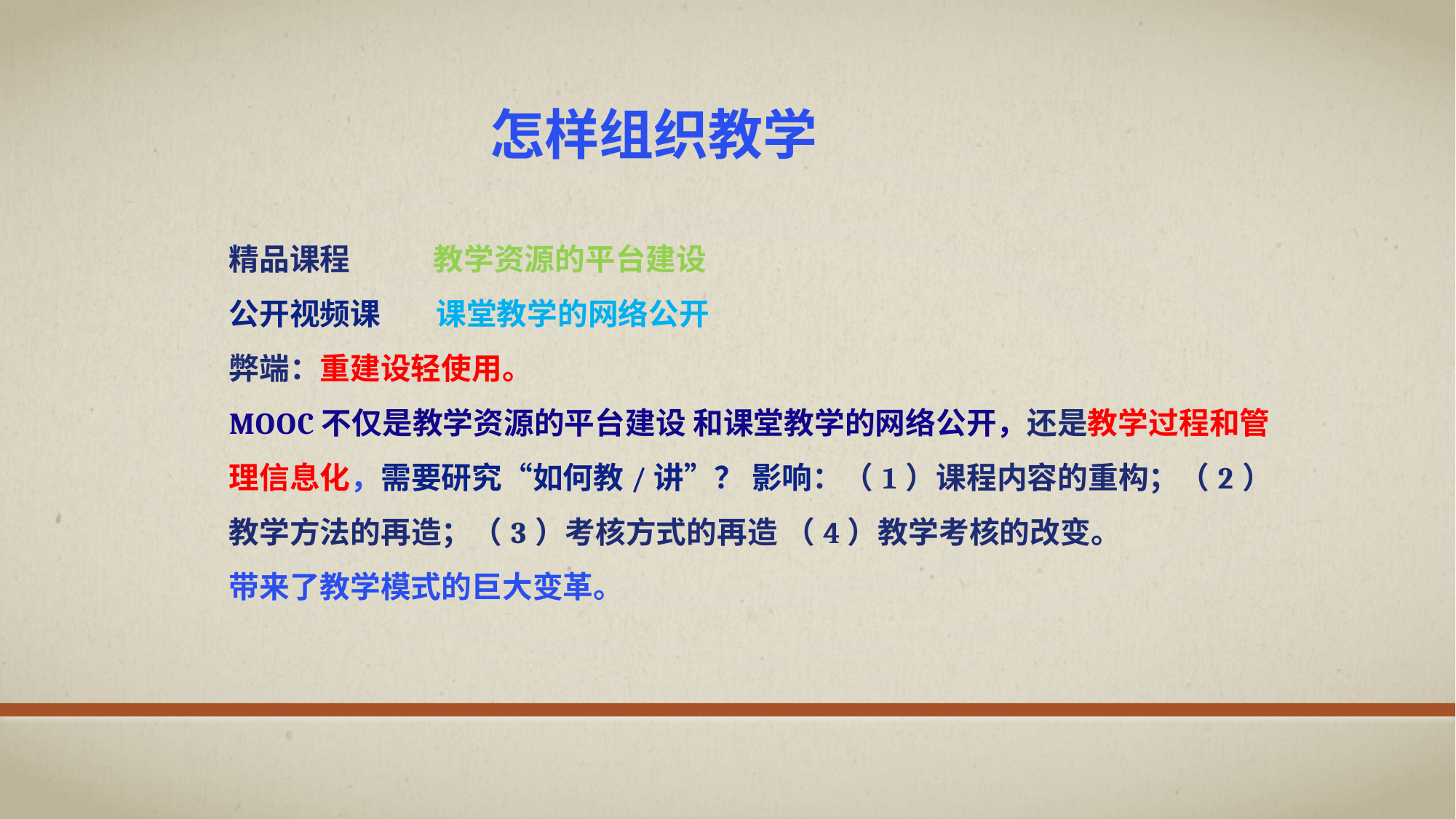

怎样组织教学
# 精品课程            教学资源的平台建设 公开视频课        课堂教学的网络公开 弊端：重建设轻使用。 MOOC不仅是教学资源的平台建设 和课堂教学的网络公开，还是教学过程和管理信息化，需要研究“如何教/讲”？ 影响：（1）课程内容的重构；（2）教学方法的再造；（3）考核方式的再造 （4）教学考核的改变。 带来了教学模式的巨大变革。